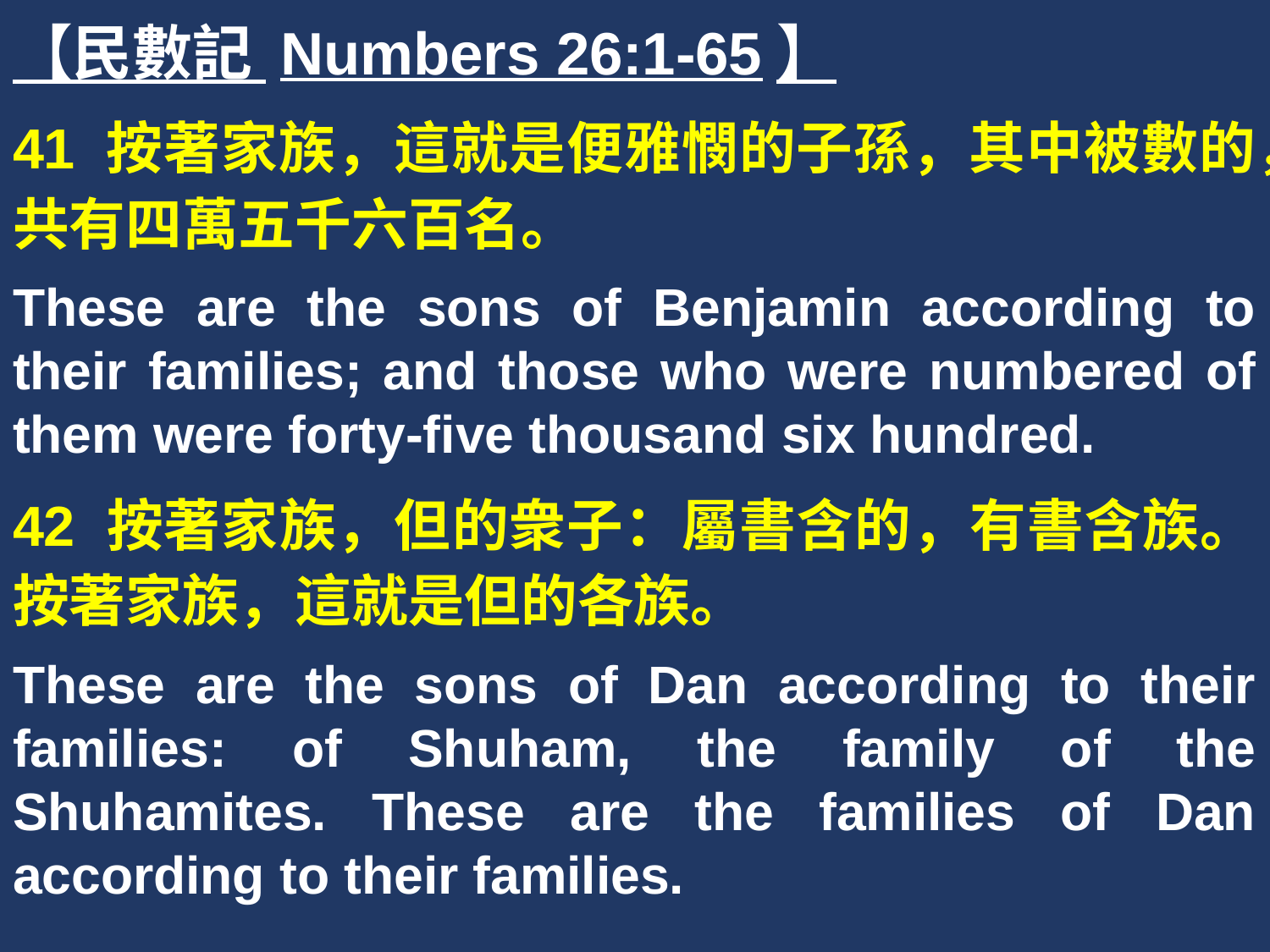

【民數記 Numbers 26:1-65】
41 按著家族，這就是便雅憫的子孫，其中被數的，共有四萬五千六百名。
These are the sons of Benjamin according to their families; and those who were numbered of them were forty-five thousand six hundred.
42 按著家族，但的衆子：屬書含的，有書含族。按著家族，這就是但的各族。
These are the sons of Dan according to their families: of Shuham, the family of the Shuhamites. These are the families of Dan according to their families.